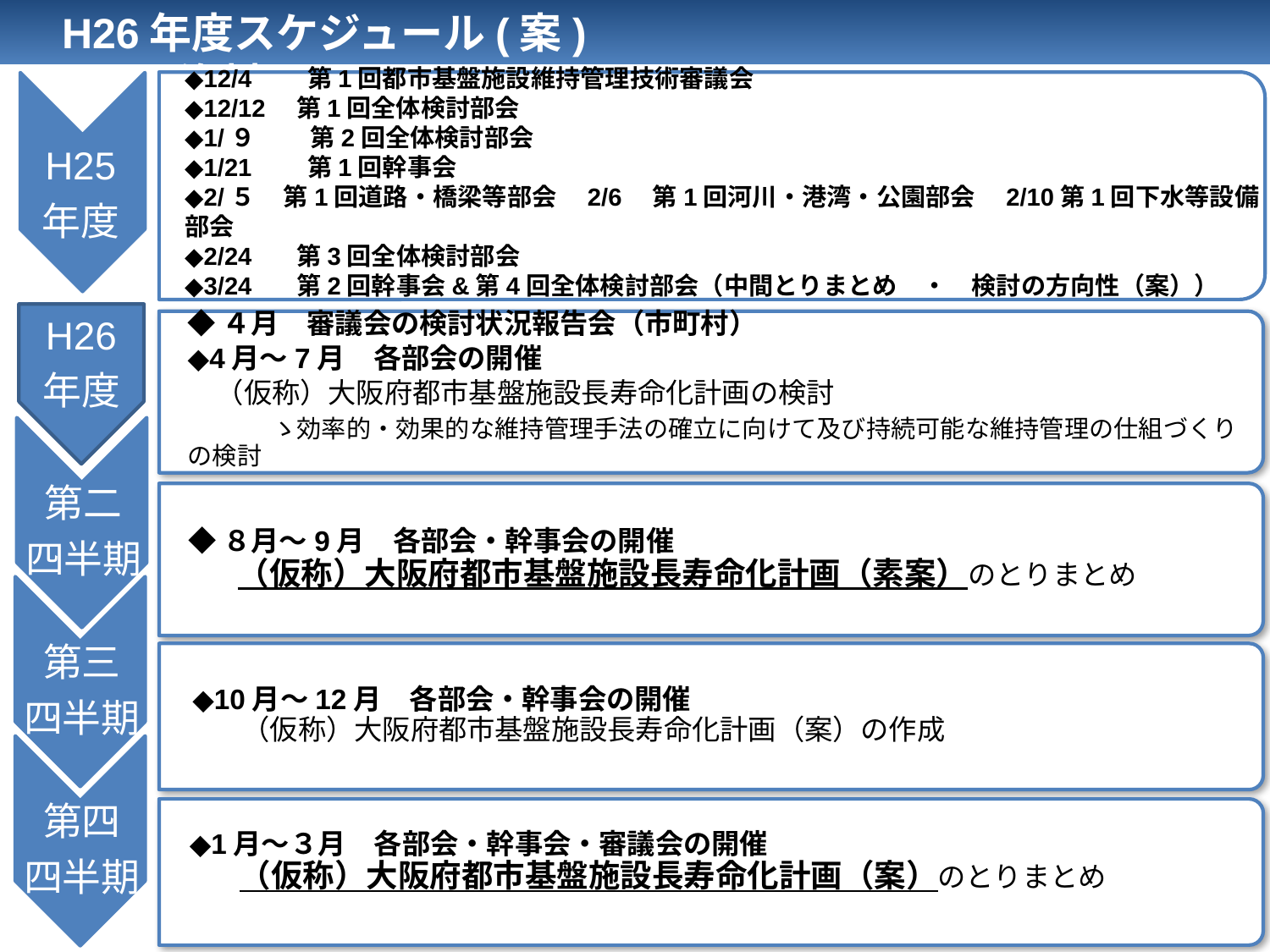

H26年度スケジュール(案)　　　　　　　　　　　　　　　　　　　資料1-4

◆12/4　　第1回都市基盤施設維持管理技術審議会
◆12/12　第1回全体検討部会
◆1/９　　 第2回全体検討部会
◆1/21　　第1回幹事会
◆2/５     第1回道路・橋梁等部会　2/6　第1回河川・港湾・公園部会　2/10第1回下水等設備部会
◆2/24  　第3回全体検討部会
◆3/24  　第2回幹事会&第4回全体検討部会（中間とりまとめ　・　検討の方向性（案））

H25
年度

◆４月　審議会の検討状況報告会（市町村）
◆4月～7月　各部会の開催
　（仮称）大阪府都市基盤施設長寿命化計画の検討
　　　ゝ効率的・効果的な維持管理手法の確立に向けて及び持続可能な維持管理の仕組づくりの検討
H26
年度

第二
四半期

◆８月～9月　各部会・幹事会の開催
　　（仮称）大阪府都市基盤施設長寿命化計画（素案）のとりまとめ

第三
四半期

◆10月～12月　各部会・幹事会の開催
　　（仮称）大阪府都市基盤施設長寿命化計画（案）の作成

第四
四半期

◆1月～３月　各部会・幹事会・審議会の開催
　　（仮称）大阪府都市基盤施設長寿命化計画（案）のとりまとめ